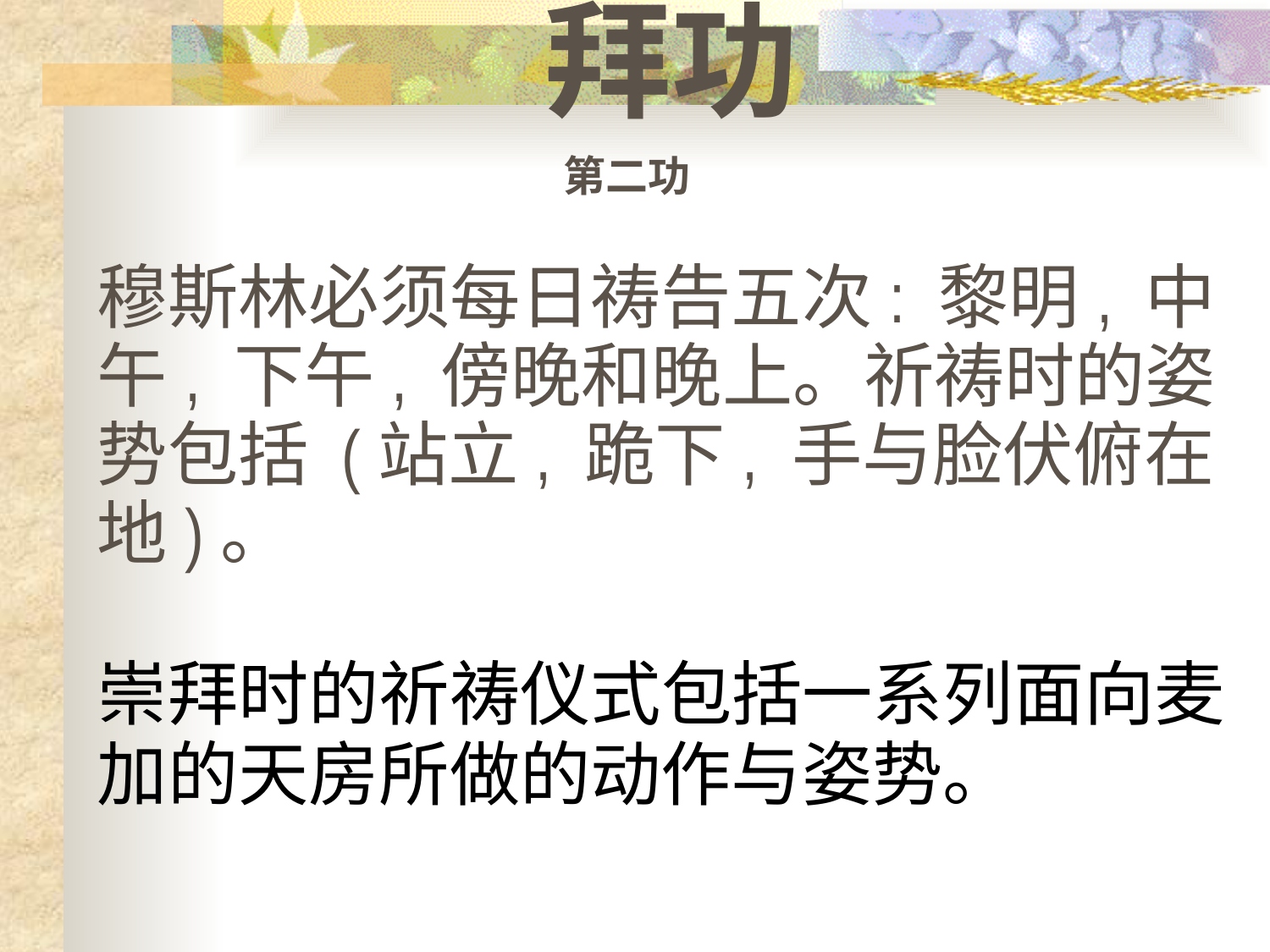

拜功

第二功
穆斯林必须每日祷告五次: 黎明, 中午, 下午, 傍晚和晚上。祈祷时的姿势包括 (站立, 跪下, 手与脸伏俯在地)。

崇拜时的祈祷仪式包括一系列面向麦加的天房所做的动作与姿势。